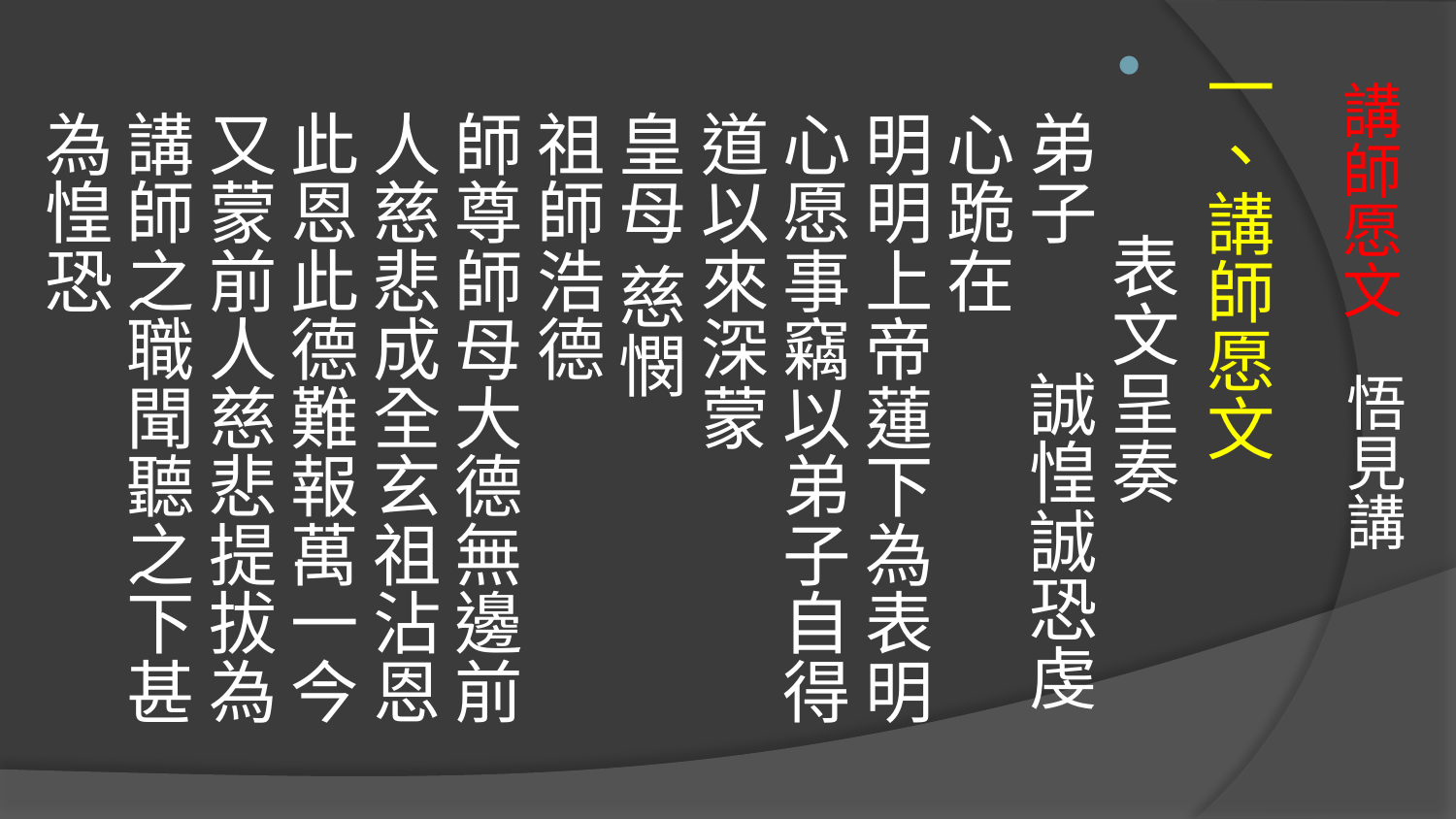

一、講師愿文
       表文呈奏
弟子        誠惶誠恐虔心跪在
明明上帝蓮下為表明心愿事竊以弟子自得道以來深蒙
皇母 慈憫
祖師浩德
師尊師母大德無邊前人慈悲成全玄祖沾恩此恩此德難報萬一今又蒙前人慈悲提拔為講師之職聞聽之下甚為惶恐
# 講師愿文    悟見講